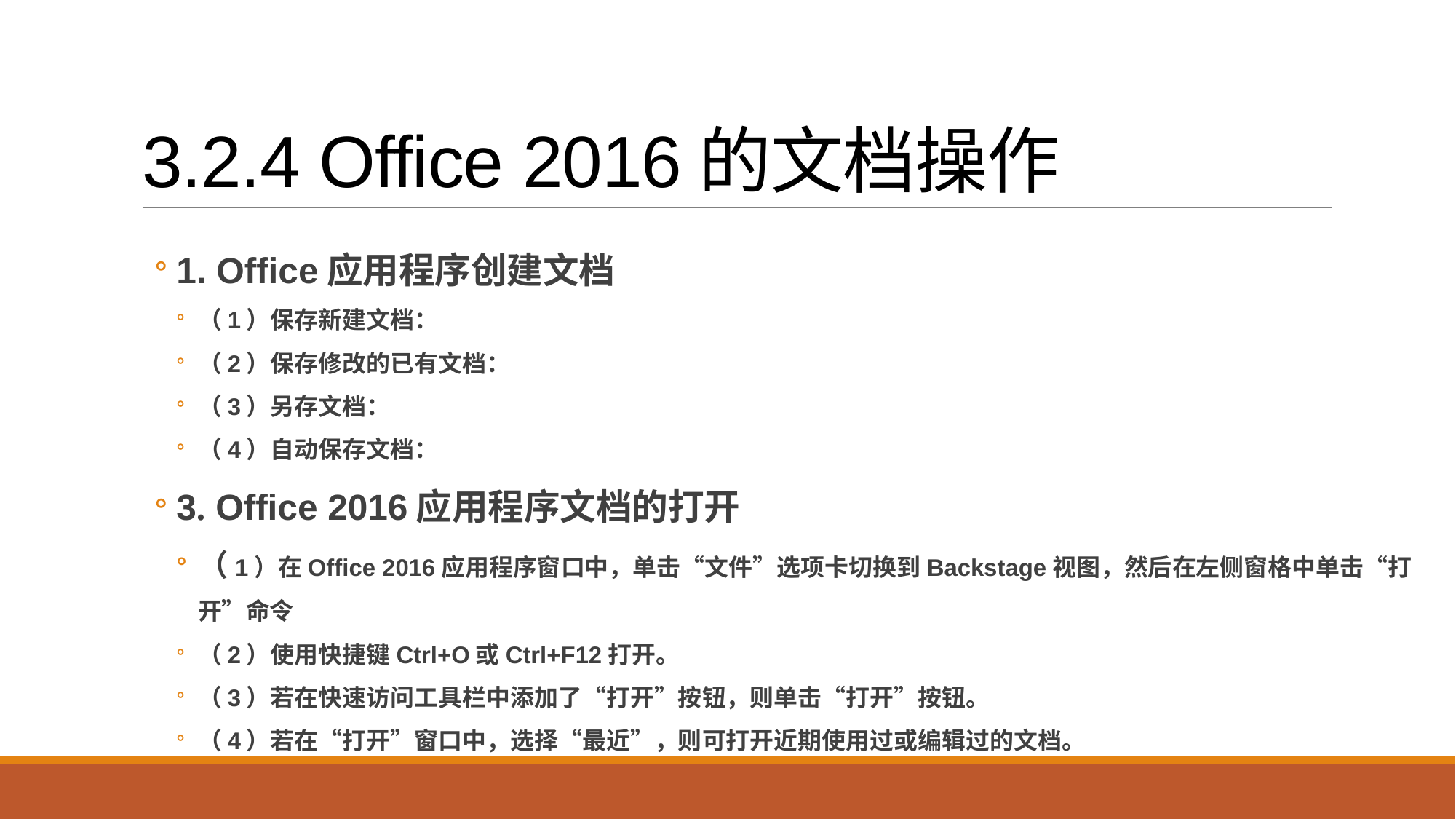

# 3.2.4 Office 2016的文档操作
1. Office应用程序创建文档
（1）保存新建文档：
（2）保存修改的已有文档：
（3）另存文档：
（4）自动保存文档：
3. Office 2016应用程序文档的打开
（1）在Office 2016应用程序窗口中，单击“文件”选项卡切换到Backstage视图，然后在左侧窗格中单击“打开”命令
（2）使用快捷键Ctrl+O或Ctrl+F12打开。
（3）若在快速访问工具栏中添加了“打开”按钮，则单击“打开”按钮。
（4）若在“打开”窗口中，选择“最近”，则可打开近期使用过或编辑过的文档。